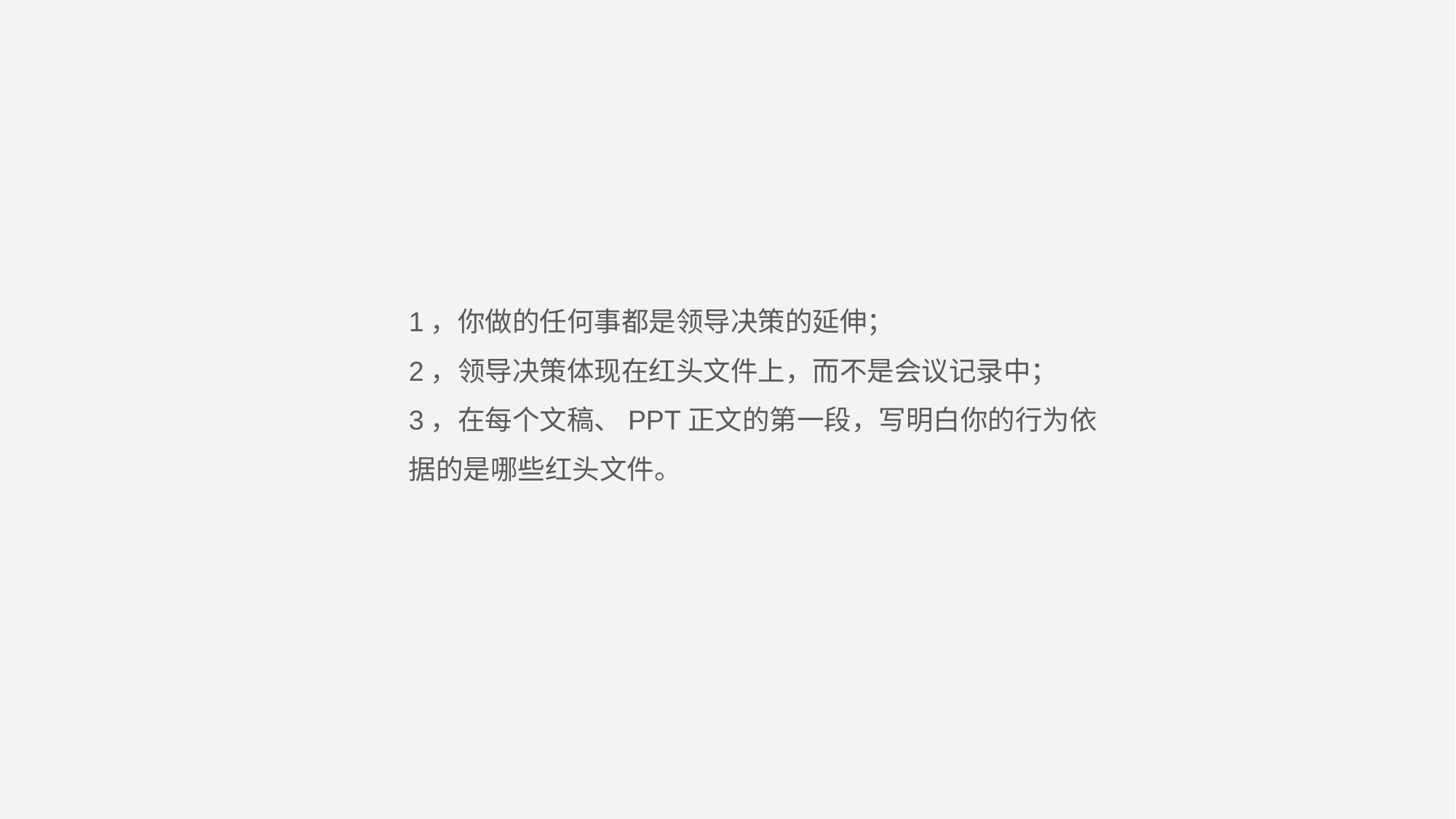

1，你做的任何事都是领导决策的延伸；
2，领导决策体现在红头文件上，而不是会议记录中；
3，在每个文稿、PPT正文的第一段，写明白你的行为依据的是哪些红头文件。